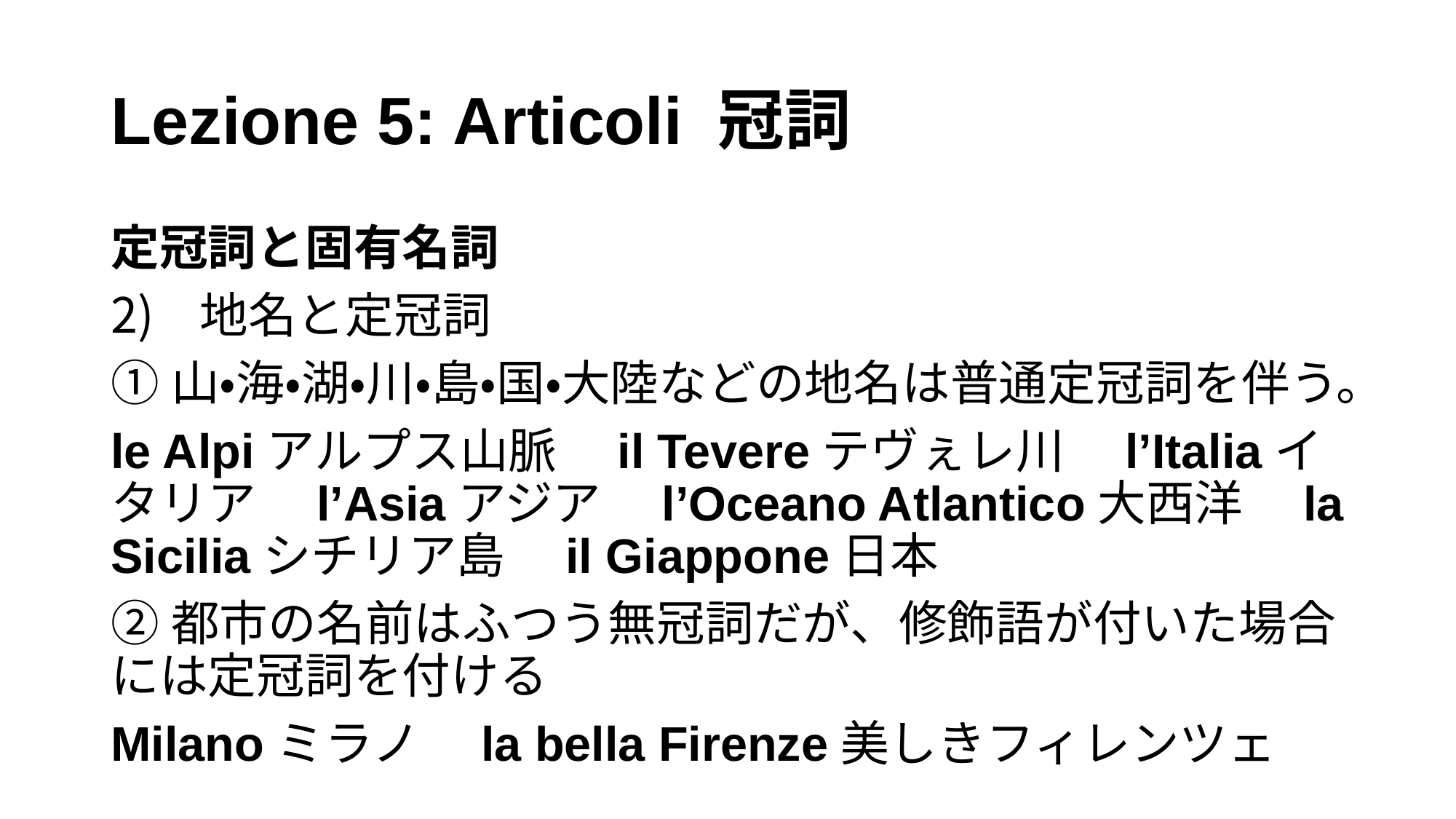

# Lezione 5: Articoli 冠詞
定冠詞と固有名詞
地名と定冠詞
①山・海・湖・川・島・国・大陸などの地名は普通定冠詞を伴う。
le Alpiアルプス山脈　il Tevereテヴぇレ川　l’Italiaイタリア　l’Asiaアジア　l’Oceano Atlantico大西洋　la Siciliaシチリア島　il Giappone日本
②都市の名前はふつう無冠詞だが、修飾語が付いた場合には定冠詞を付ける
Milanoミラノ　la bella Firenze美しきフィレンツェ